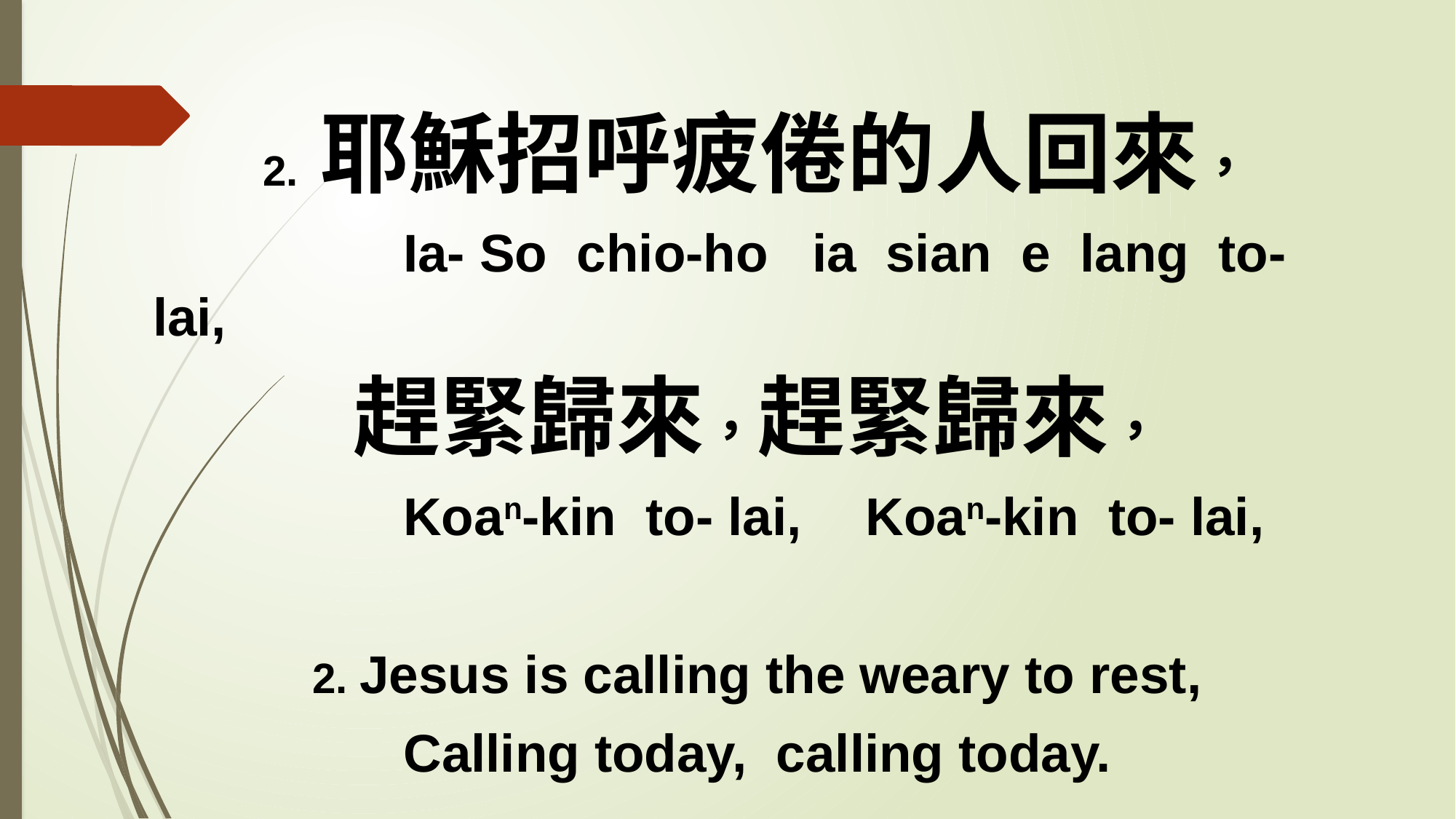

2. 耶穌招呼疲倦的人回來，
                 Ia- So  chio-ho   ia  sian  e  lang  to-  lai,
趕緊歸來，趕緊歸來，
                 Koan-kin  to- lai,  Koan-kin  to- lai,

2. Jesus is calling the weary to rest,
Calling today,  calling today.